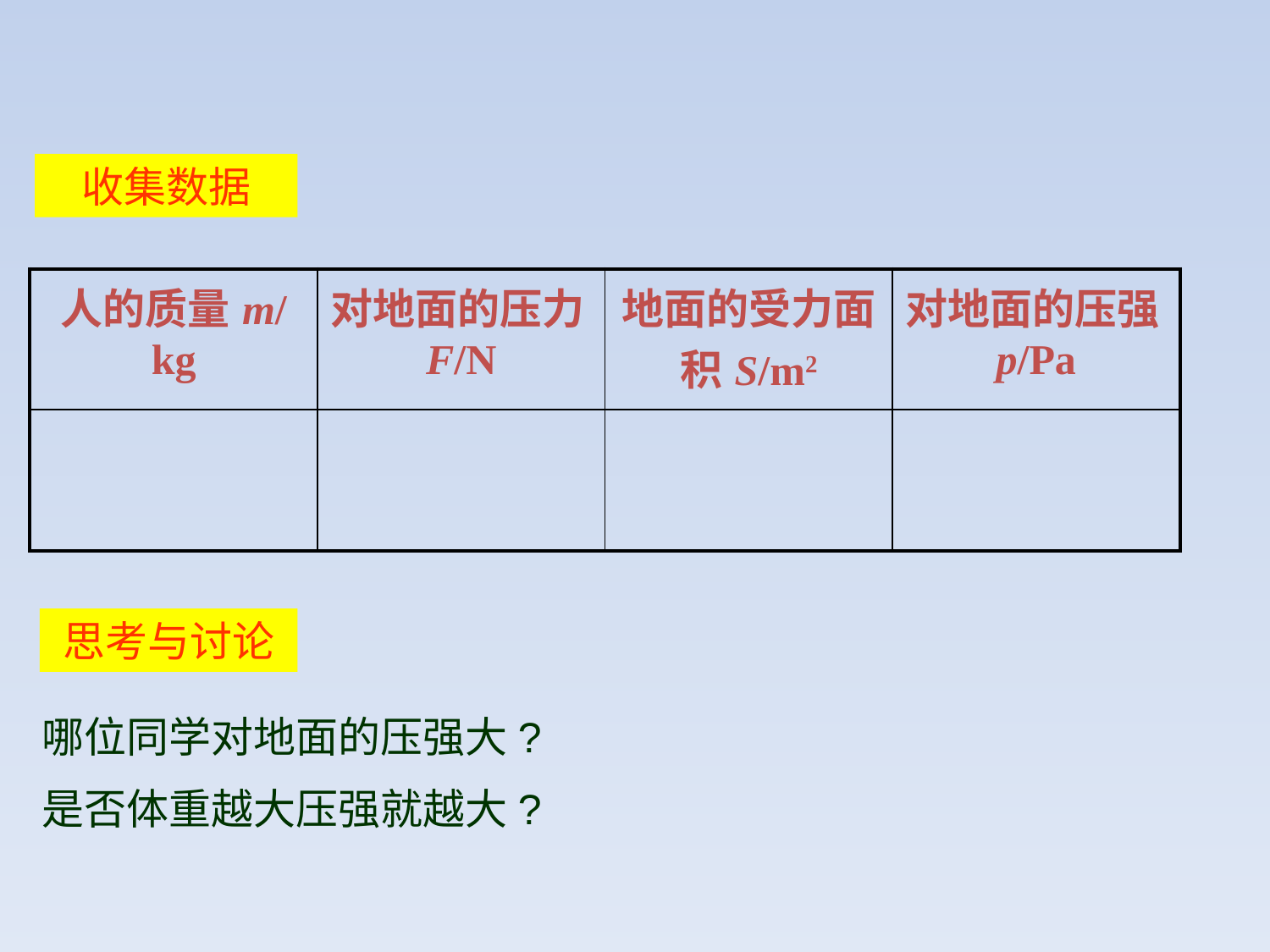

收集数据
| 人的质量m/kg | 对地面的压力F/N | 地面的受力面积S/m2 | 对地面的压强p/Pa |
| --- | --- | --- | --- |
|  |  |  |  |
思考与讨论
哪位同学对地面的压强大?
是否体重越大压强就越大?